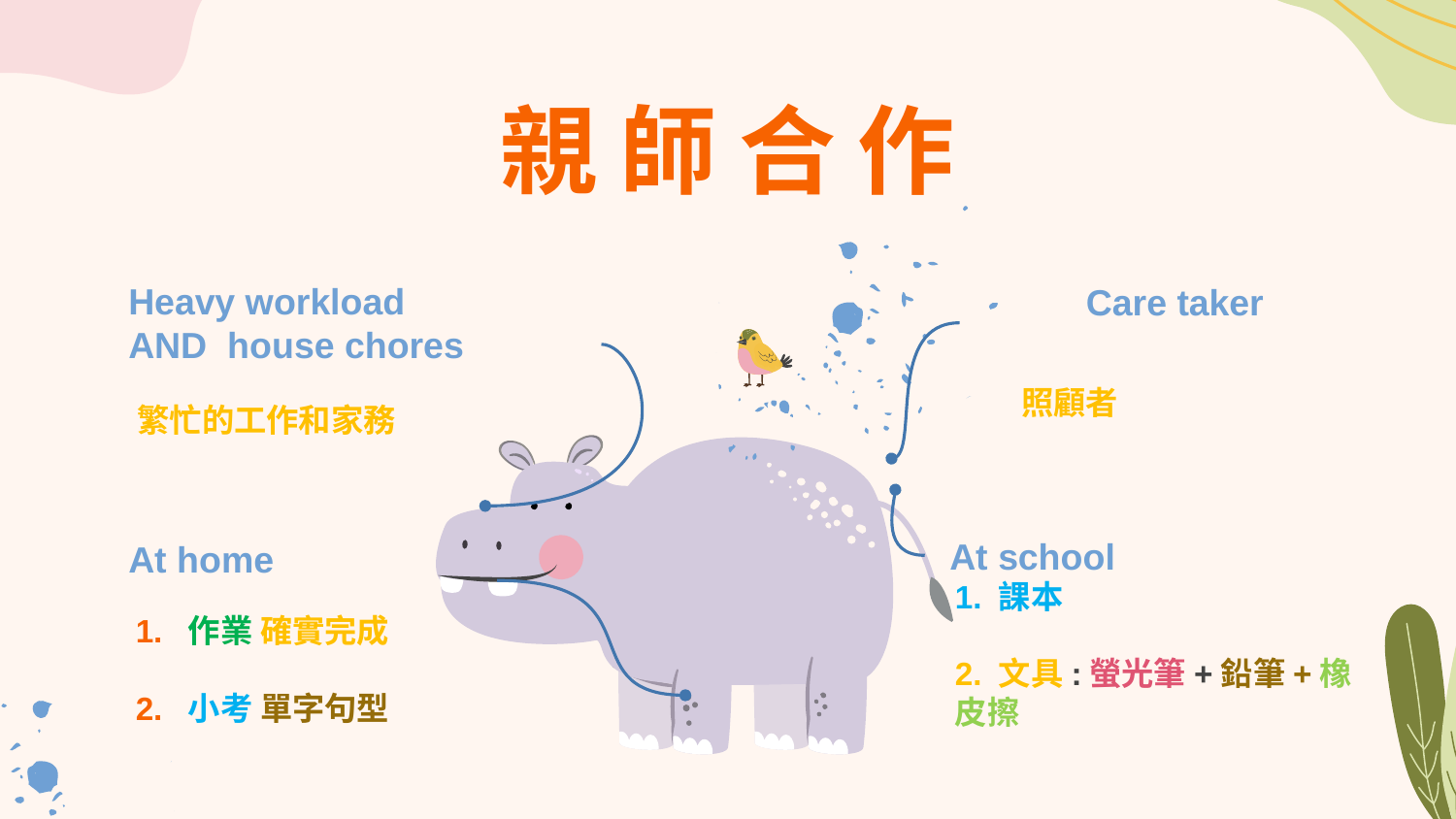

# 親 師 合 作

Heavy workload
AND  house chores
Care taker

照顧者
繁忙的工作和家務

 At school
At home
1. 課本

2. 文具:螢光筆+鉛筆+橡皮擦
1.  作業 確實完成

2.  小考 單字句型